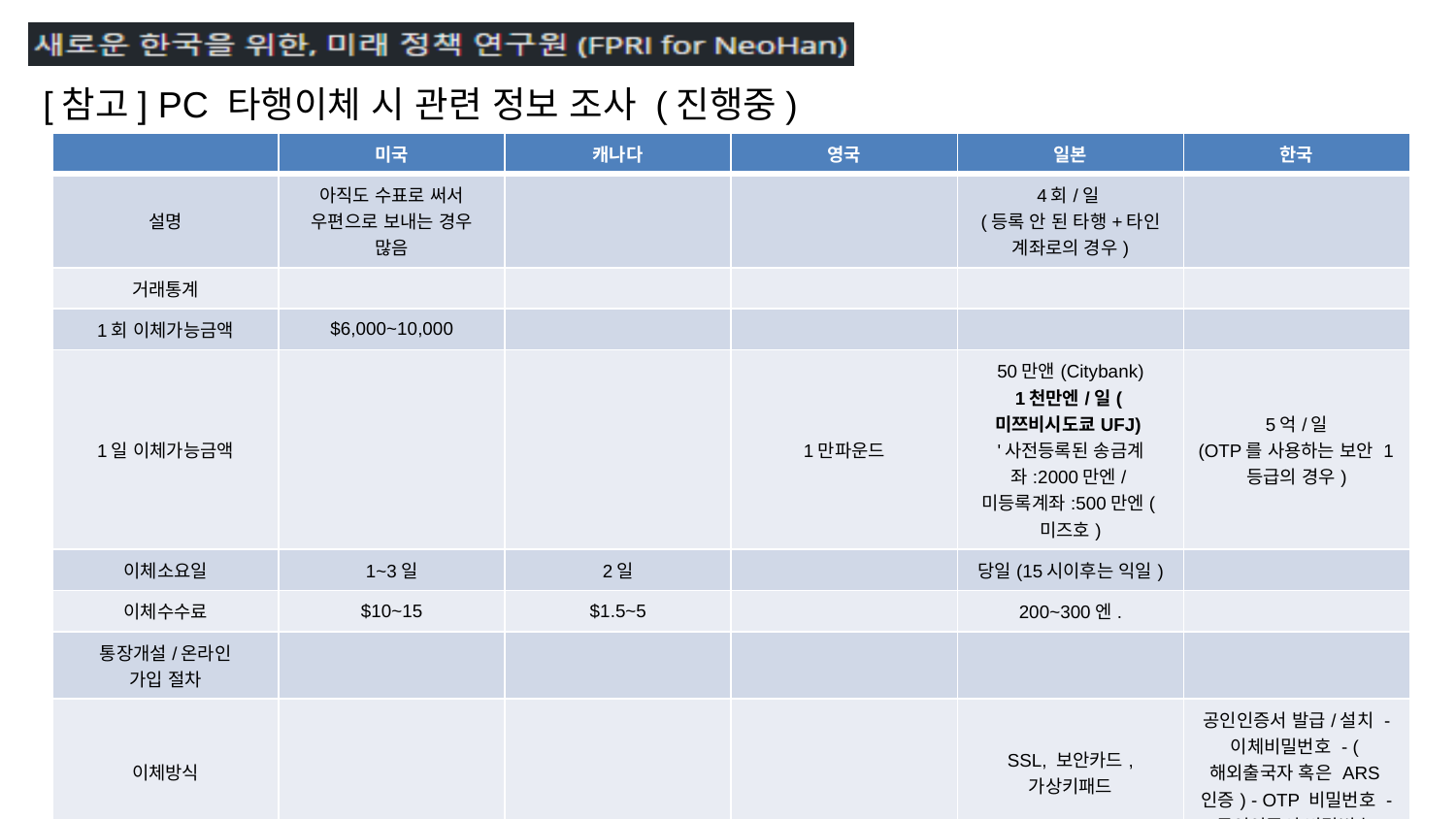

[참고] PC 타행이체 시 관련 정보 조사 (진행중)

|  | 미국 | 캐나다 | 영국 | 일본 | 한국 |
| --- | --- | --- | --- | --- | --- |
| 설명 | 아직도 수표로 써서 우편으로 보내는 경우 많음 |  |  | 4회/일 (등록 안 된 타행+타인 계좌로의 경우) |  |
| 거래통계 |  |  |  |  |  |
| 1회 이체가능금액 | $6,000~10,000 |  |  |  |  |
| 1일 이체가능금액 |  |  | 1만파운드 | 50만앤(Citybank) 1천만엔/일(미쯔비시도쿄UFJ) '사전등록된 송금계좌:2000만엔/미등록계좌:500만엔(미즈호) | 5억/일 (OTP를 사용하는 보안 1등급의 경우) |
| 이체소요일 | 1~3일 | 2일 |  | 당일(15시이후는 익일) |  |
| 이체수수료 | $10~15 | $1.5~5 |  | 200~300엔. |  |
| 통장개설/온라인 가입 절차 |  |  |  |  |  |
| 이체방식 |  |  |  | SSL, 보안카드, 가상키패드 | 공인인증서 발급/설치 - 이체비밀번호 - (해외출국자 혹은 ARS인증) - OTP 비밀번호 - 공인인증서 비밀번호 |
| 피싱파밍 |  |  |  |  |  |
| 메모리해킹 |  |  |  |  |  |
| PC/모바일 비중 |  |  |  |  |  |